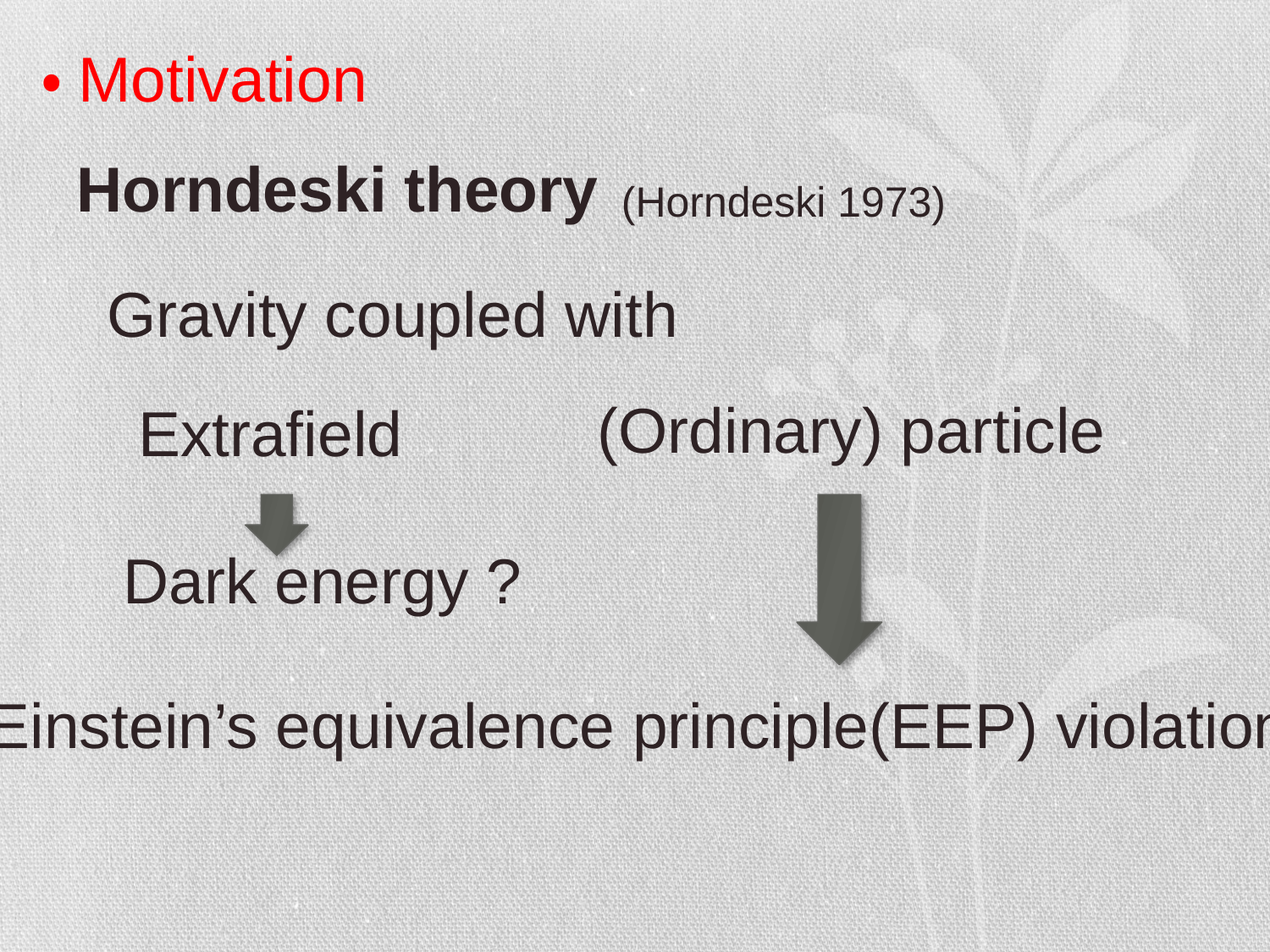

・Motivation
Horndeski theory
(Horndeski 1973)
Gravity coupled with
(Ordinary) particle
Extrafield

Dark energy ?
Einstein’s equivalence principle(EEP) violation